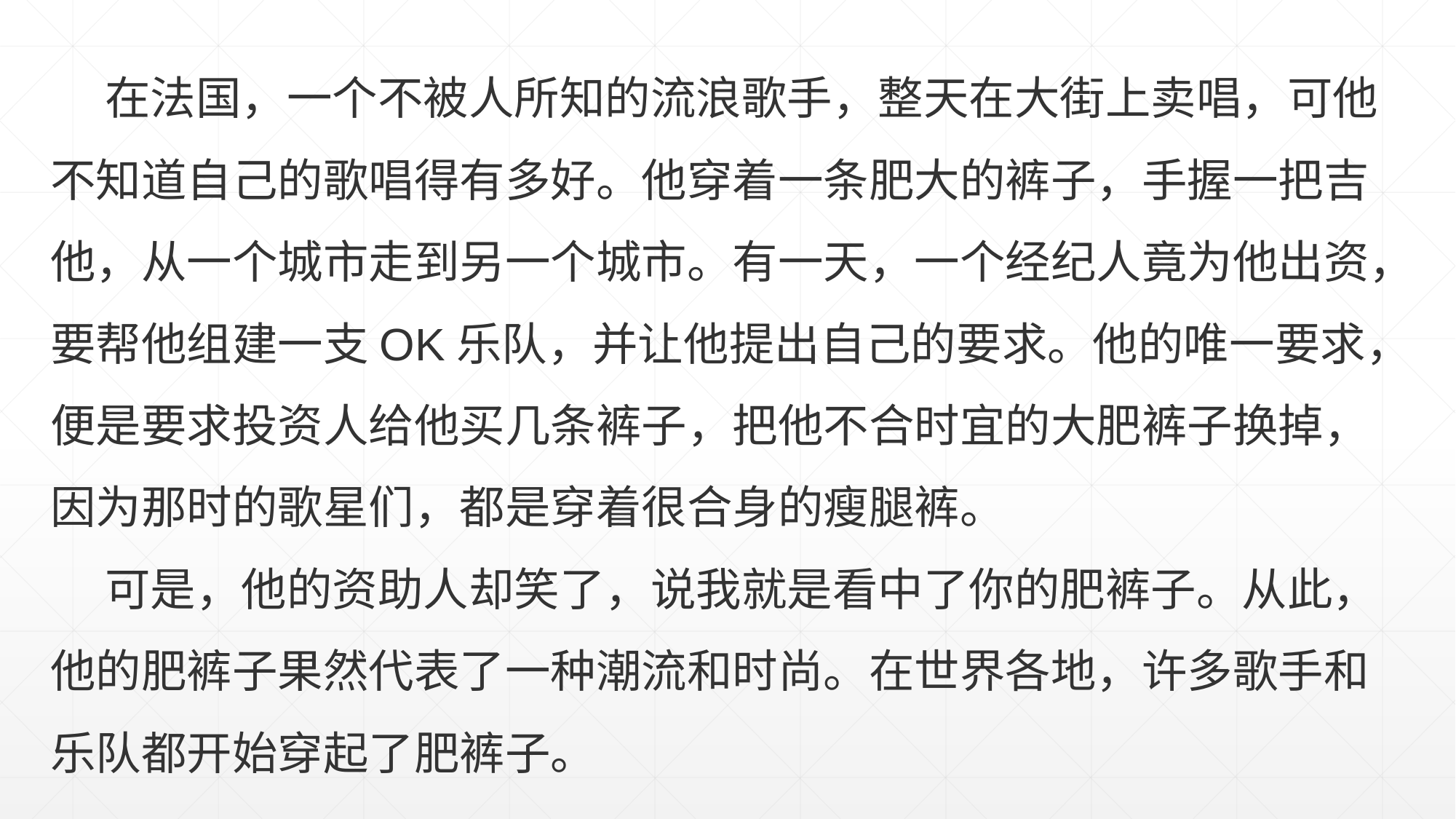

在法国，一个不被人所知的流浪歌手，整天在大街上卖唱，可他不知道自己的歌唱得有多好。他穿着一条肥大的裤子，手握一把吉他，从一个城市走到另一个城市。有一天，一个经纪人竟为他出资，要帮他组建一支OK乐队，并让他提出自己的要求。他的唯一要求，便是要求投资人给他买几条裤子，把他不合时宜的大肥裤子换掉，因为那时的歌星们，都是穿着很合身的瘦腿裤。
可是，他的资助人却笑了，说我就是看中了你的肥裤子。从此，他的肥裤子果然代表了一种潮流和时尚。在世界各地，许多歌手和乐队都开始穿起了肥裤子。